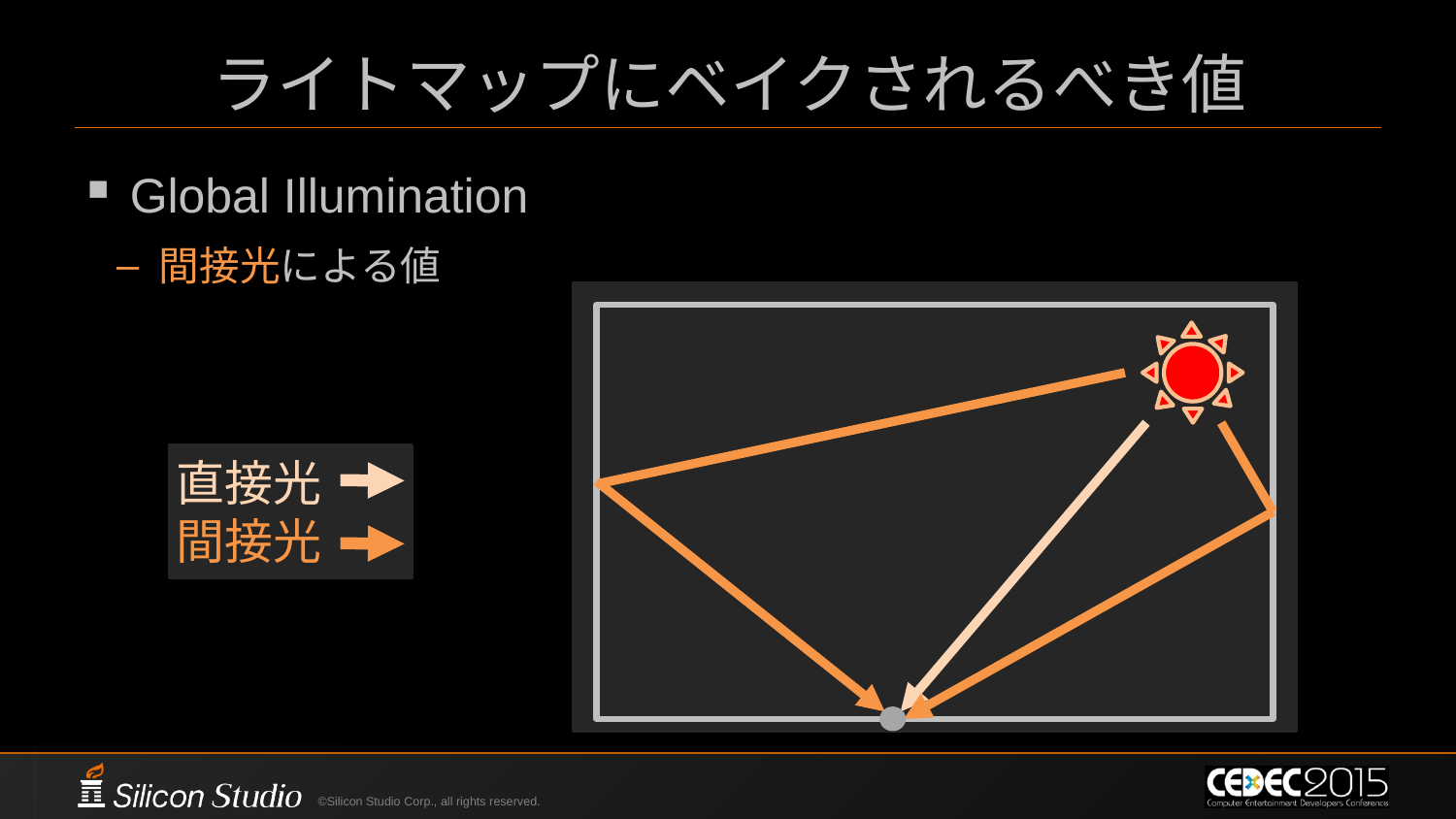

# ライトマップにベイクされるべき値
Global Illumination
間接光による値

直接光
間接光